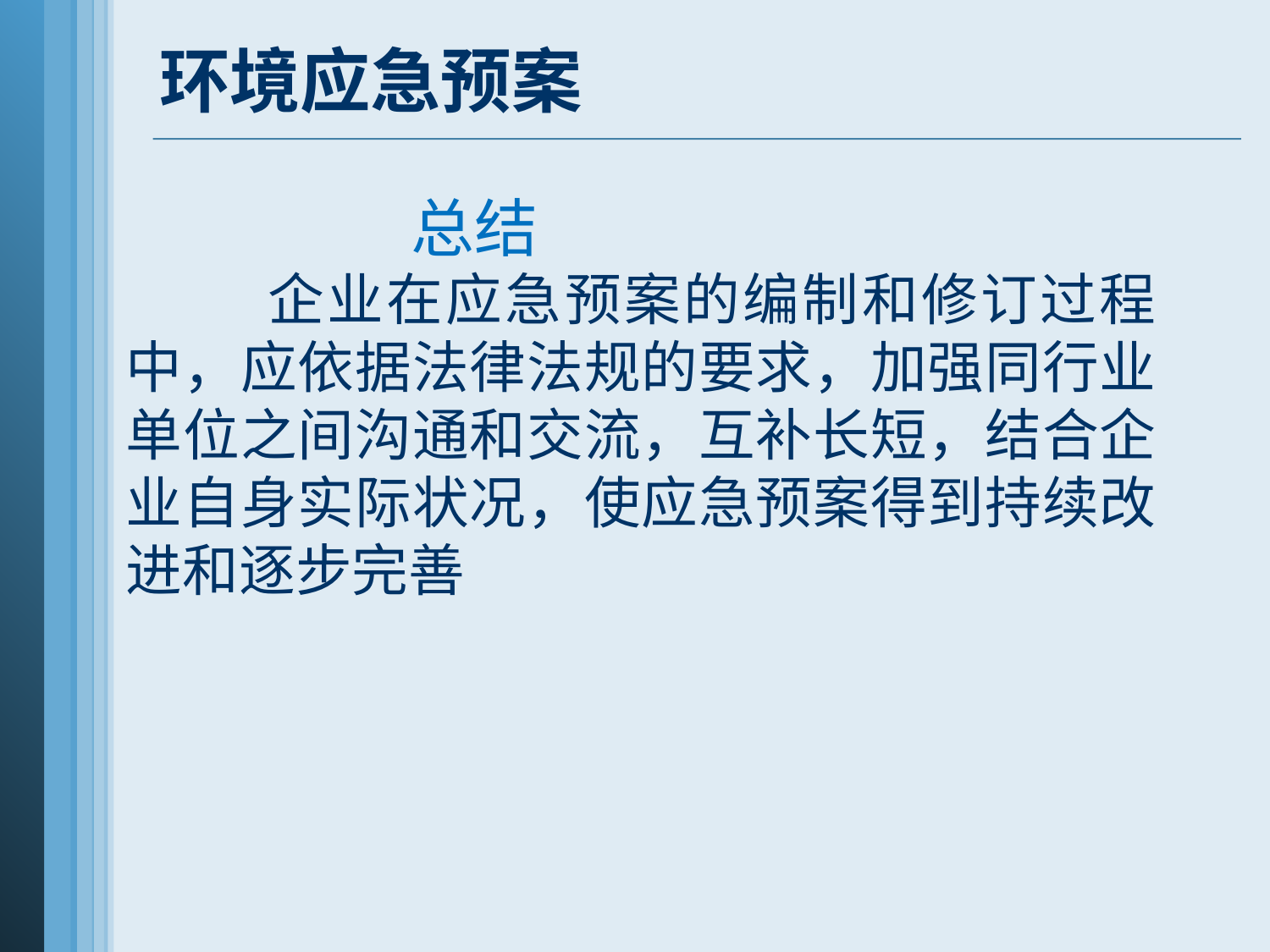

环境应急预案
                   总结
        企业在应急预案的编制和修订过程中，应依据法律法规的要求，加强同行业单位之间沟通和交流，互补长短，结合企业自身实际状况，使应急预案得到持续改进和逐步完善